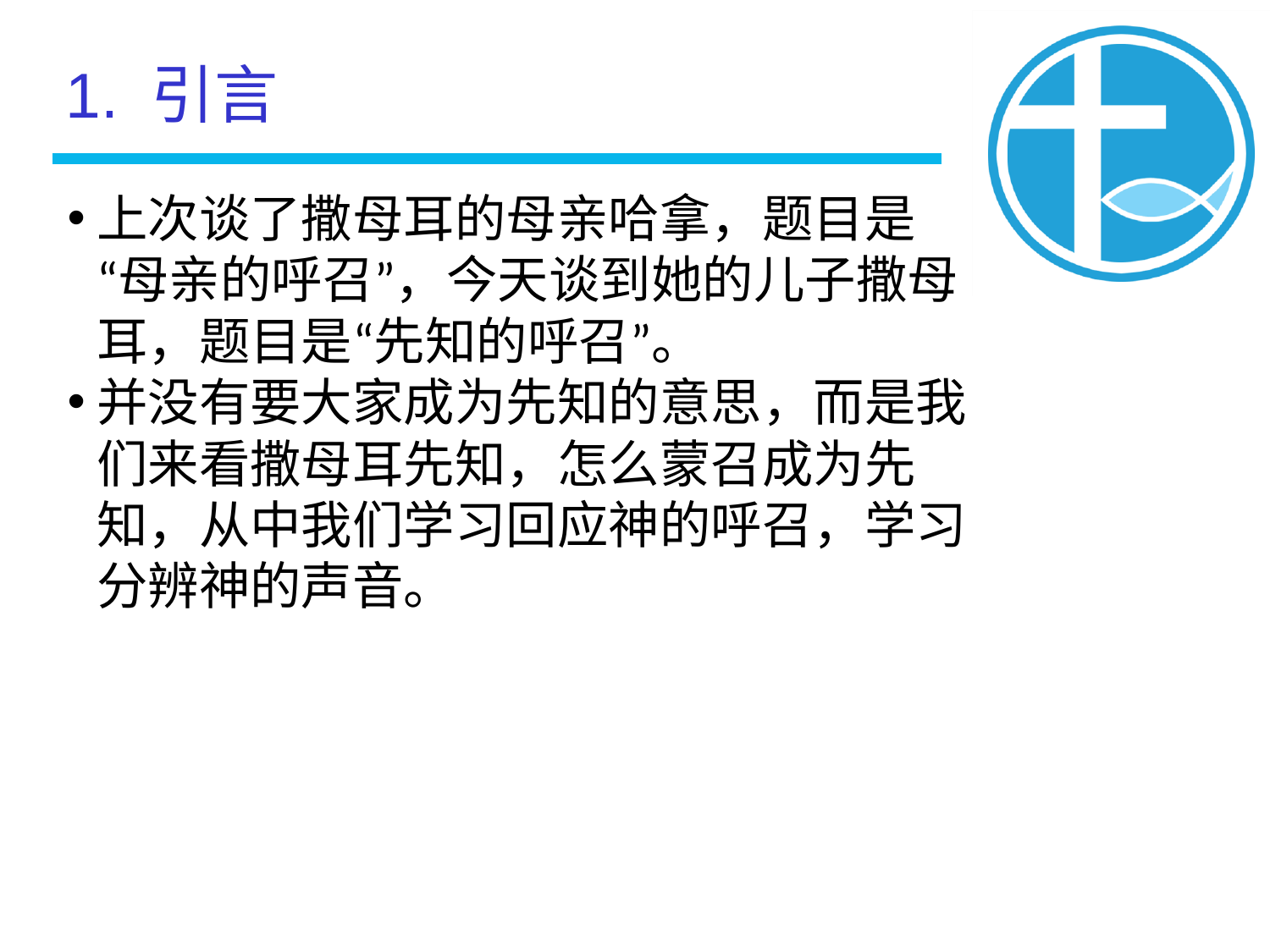

1. 引言
上次谈了撒母耳的母亲哈拿，题目是“母亲的呼召”，今天谈到她的儿子撒母耳，题目是“先知的呼召”。
并没有要大家成为先知的意思，而是我们来看撒母耳先知，怎么蒙召成为先知，从中我们学习回应神的呼召，学习分辨神的声音。